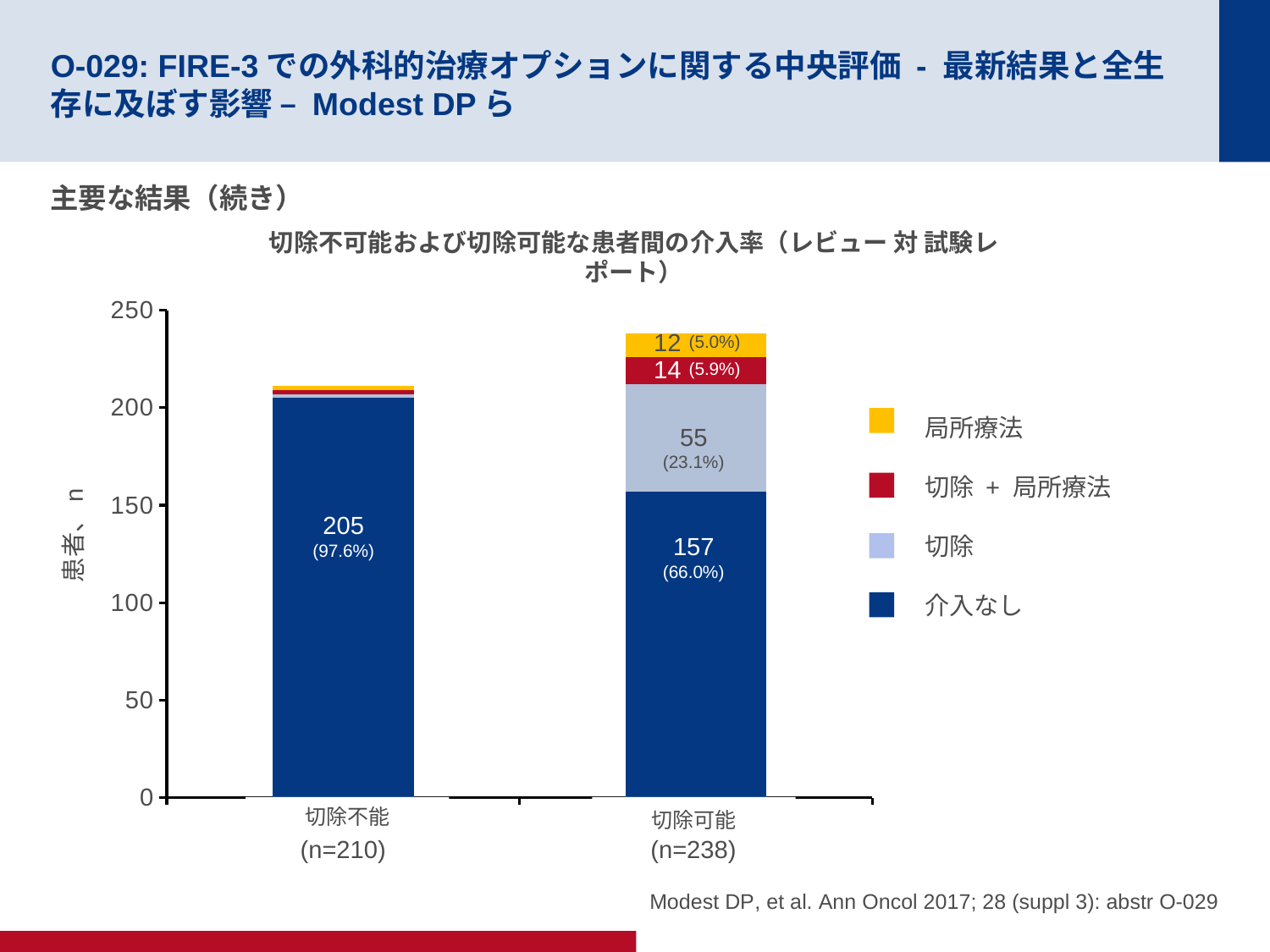

# O-029: FIRE-3での外科的治療オプションに関する中央評価 - 最新結果と全生存に及ぼす影響 – Modest DPら
主要な結果（続き）
切除不可能および切除可能な患者間の介入率（レビュー 対 試験レポート）

### Chart

| Category | Series 1 | Series 2 | Series 3 | Series 4 |
|---|---|---|---|---|
| Non-resectable | 205.0 | 2.0 | 2.0 | 2.0 |
| Resectable | 157.0 | 55.0 | 14.0 | 12.0 |
12
(5.0%)
14
(5.9%)
局所療法

切除 + 局所療法

切除

介入なし

55
(23.1%)

205
(97.6%)
患者、n
157
(66.0%)

切除不能
(n=210)
(n=238)
Modest DP, et al. Ann Oncol 2017; 28 (suppl 3): abstr O-029